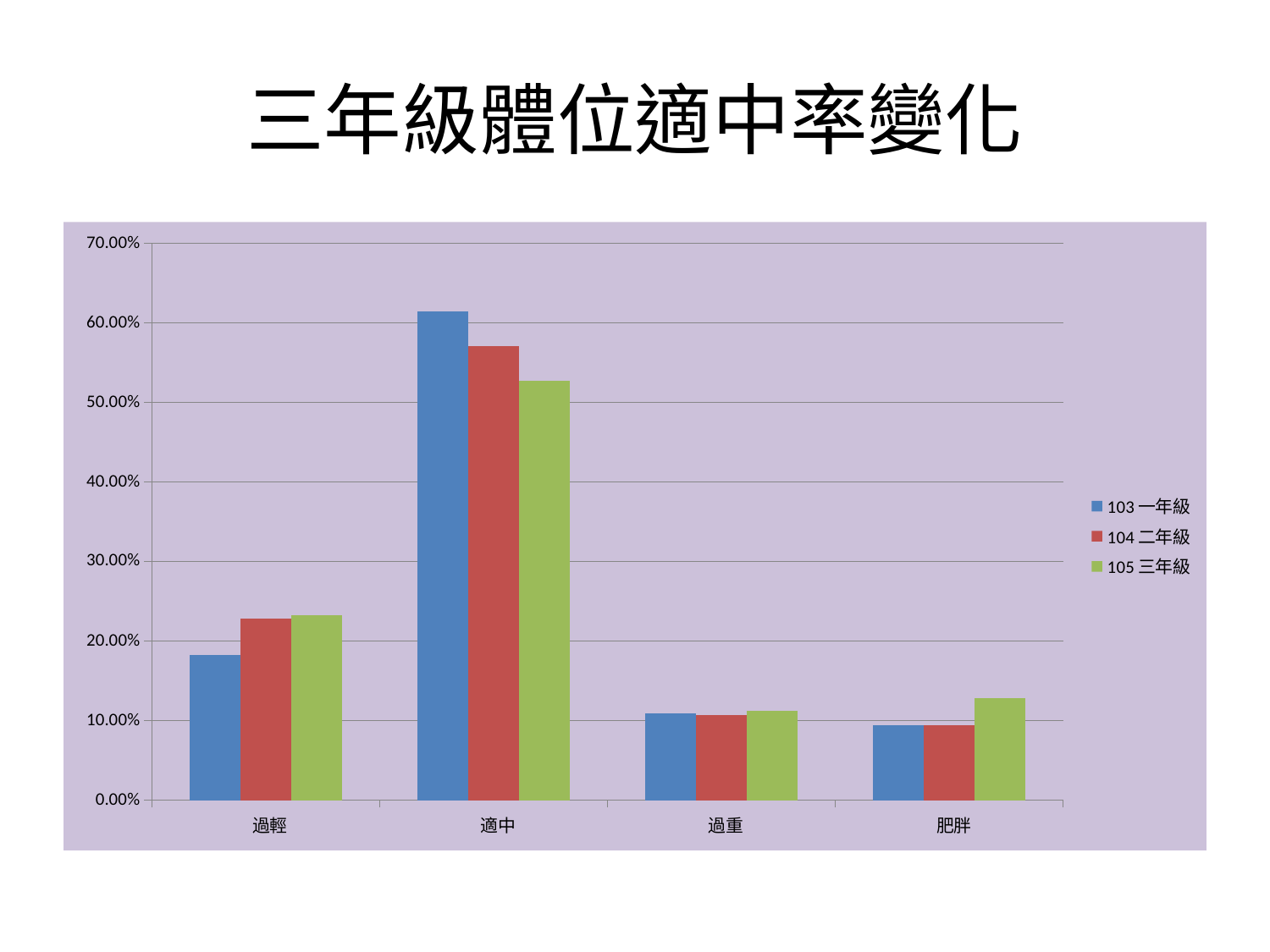

# 三年級體位適中率變化

### Chart

| Category |  |  |  |
|---|---|---|---|
|  過輕 | 0.1828665568369028 | 0.22772277227722773 | 0.23205342237061768 |
|  適中 | 0.6144975288303131 | 0.570957095709571 | 0.5275459098497496 |
|  過重 | 0.10873146622734761 | 0.10726072607260725 | 0.11185308848080133 |
|  肥胖 | 0.09390444810543658 | 0.09405940594059406 | 0.1285475792988314 |